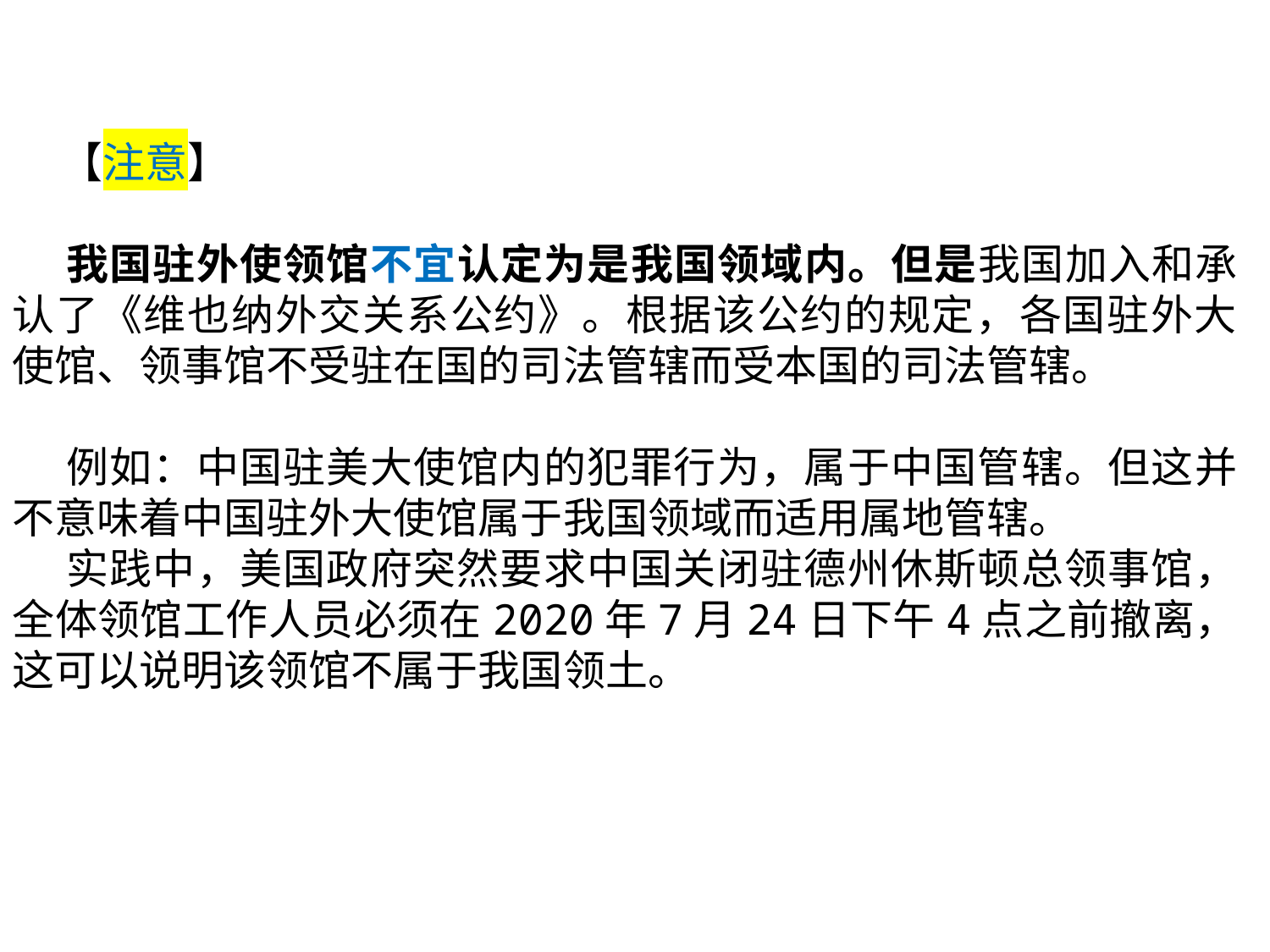

【注意】

    我国驻外使领馆不宜认定为是我国领域内。但是我国加入和承认了《维也纳外交关系公约》。根据该公约的规定，各国驻外大使馆、领事馆不受驻在国的司法管辖而受本国的司法管辖。

    例如：中国驻美大使馆内的犯罪行为，属于中国管辖。但这并不意味着中国驻外大使馆属于我国领域而适用属地管辖。
    实践中，美国政府突然要求中国关闭驻德州休斯顿总领事馆，全体领馆工作人员必须在2020年7月24日下午4点之前撤离，这可以说明该领馆不属于我国领土。